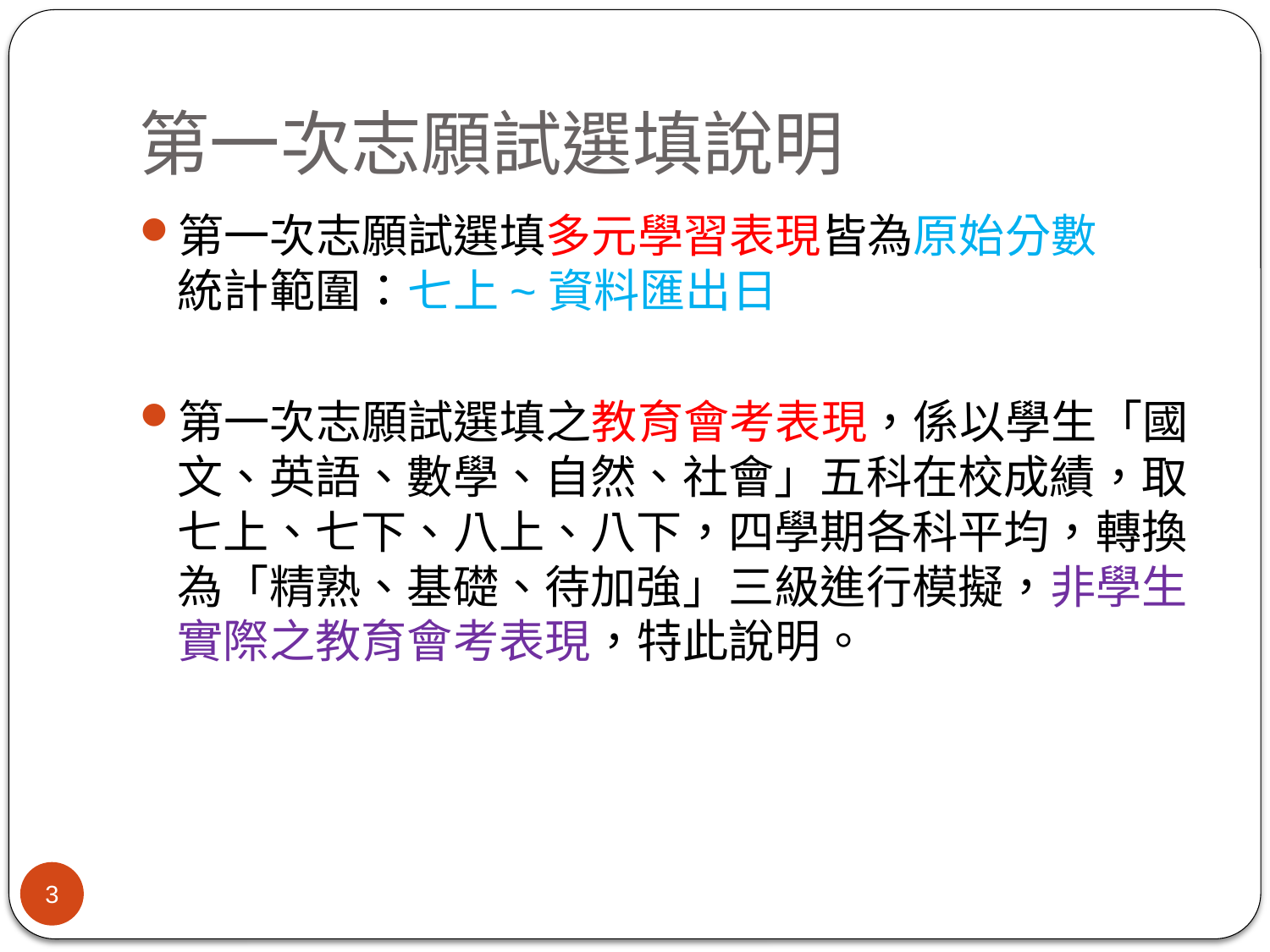

# 第一次志願試選填說明
第一次志願試選填多元學習表現皆為原始分數
統計範圍：七上~資料匯出日

第一次志願試選填之教育會考表現，係以學生「國文、英語、數學、自然、社會」五科在校成績，取七上、七下、八上、八下，四學期各科平均，轉換為「精熟、基礎、待加強」三級進行模擬，非學生實際之教育會考表現，特此說明。

3